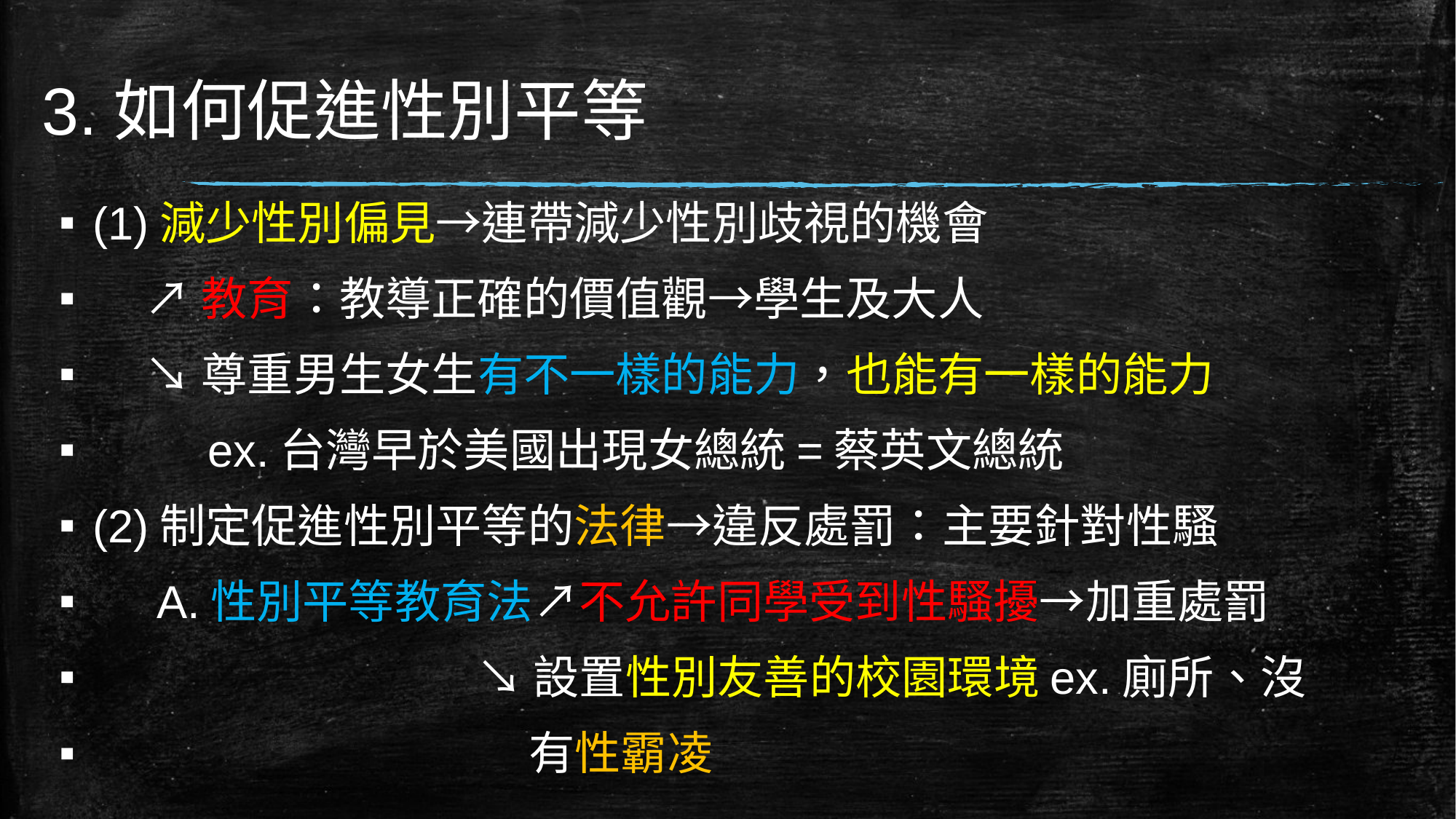

# 3.如何促進性別平等
(1)減少性別偏見→連帶減少性別歧視的機會
     ↗教育：教導正確的價值觀→學生及大人
     ↘尊重男生女生有不一樣的能力，也能有一樣的能力
         ex.台灣早於美國出現女總統=蔡英文總統
(2)制定促進性別平等的法律→違反處罰：主要針對性騷
     A.性別平等教育法↗不允許同學受到性騷擾→加重處罰
                                     ↘設置性別友善的校園環境ex.廁所、沒
                                         有性霸凌